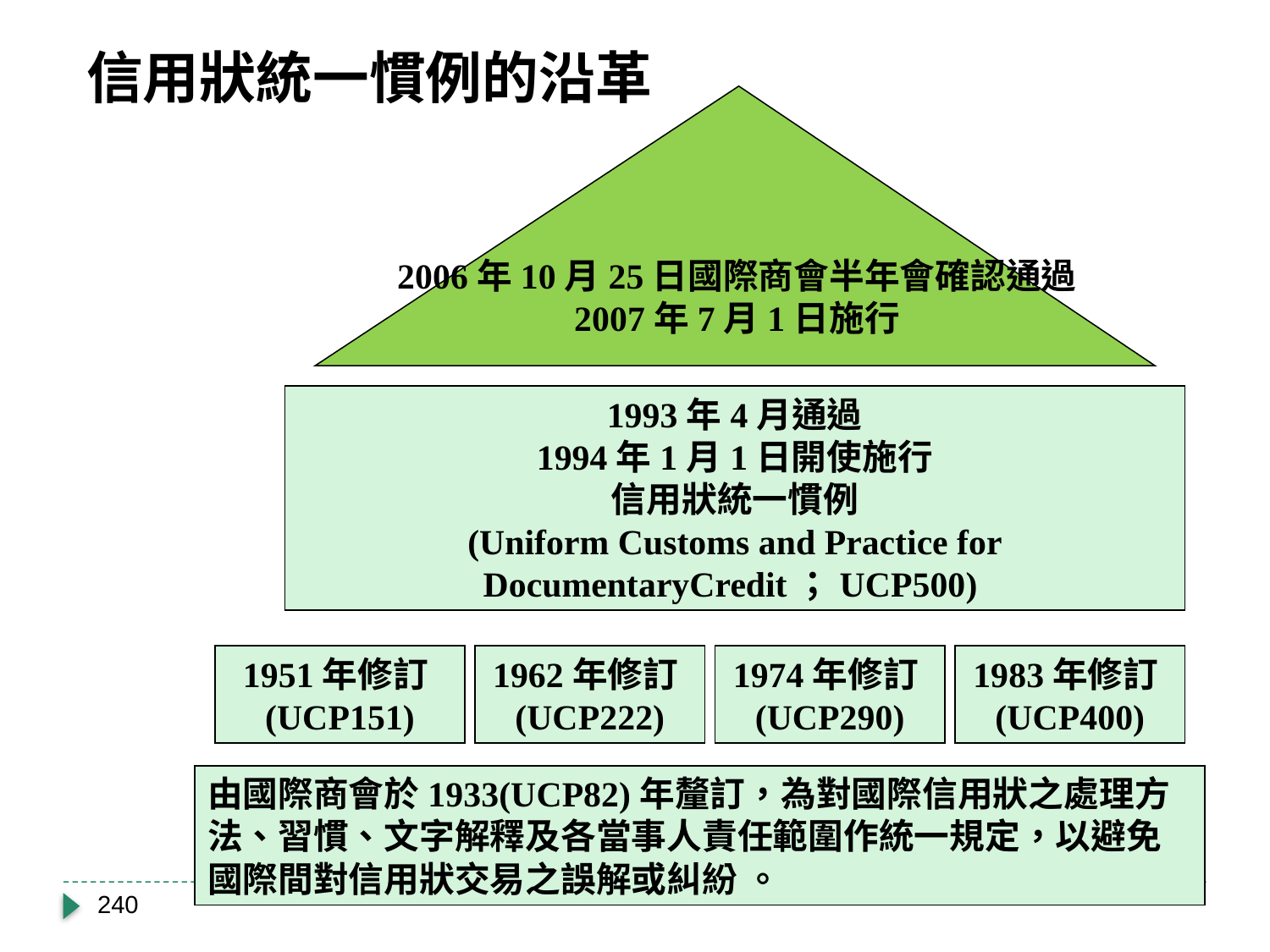

信用狀統一慣例的沿革
2006年10月25日國際商會半年會確認通過
2007年7月1日施行
1993年4月通過
1994年1月1日開使施行
信用狀統一慣例
(Uniform Customs and Practice for DocumentaryCredit；UCP500)
1951年修訂(UCP151)
1962年修訂(UCP222)
1974年修訂(UCP290)
1983年修訂(UCP400)
由國際商會於1933(UCP82)年釐訂，為對國際信用狀之處理方法、習慣、文字解釋及各當事人責任範圍作統一規定，以避免國際間對信用狀交易之誤解或糾紛 。
240